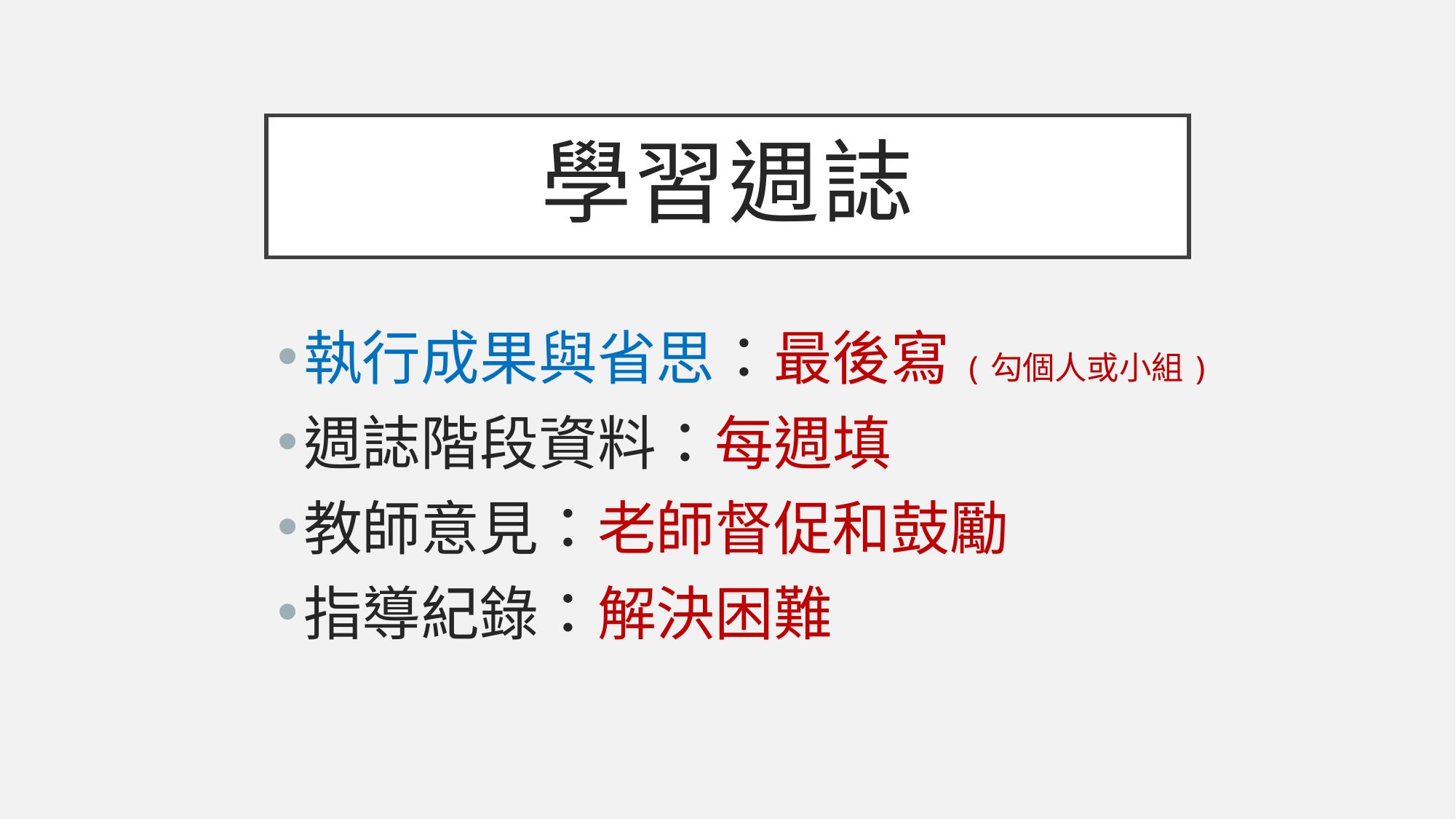

# 學習週誌
執行成果與省思：最後寫(勾個人或小組)
週誌階段資料：每週填
教師意見：老師督促和鼓勵
指導紀錄：解決困難